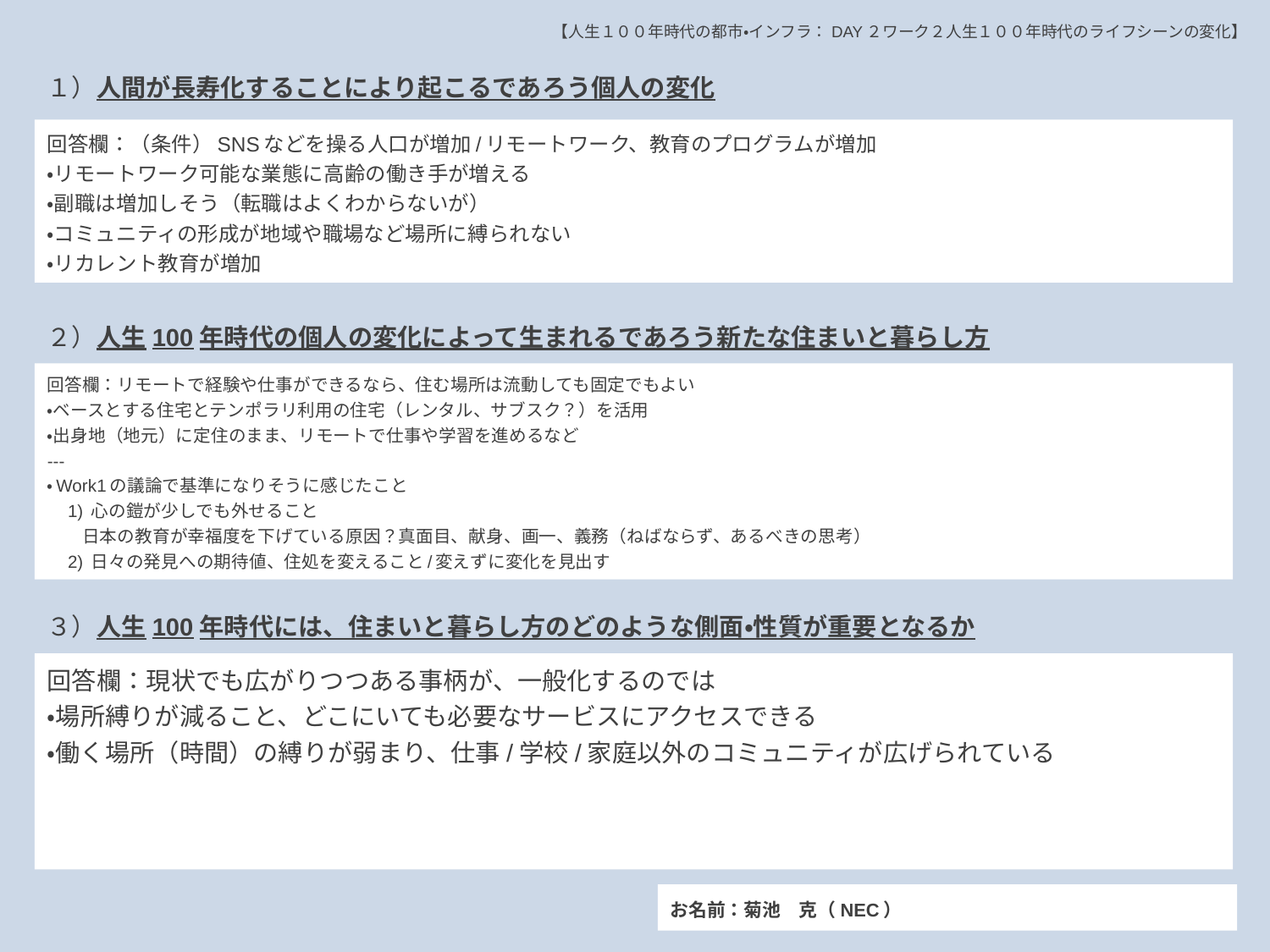

【人生１００年時代の都市・インフラ：DAY２ワーク２人生１００年時代のライフシーンの変化】
１）人間が長寿化することにより起こるであろう個人の変化
回答欄：（条件）SNSなどを操る人口が増加/リモートワーク、教育のプログラムが増加
・リモートワーク可能な業態に高齢の働き手が増える
・副職は増加しそう（転職はよくわからないが）
・コミュニティの形成が地域や職場など場所に縛られない
・リカレント教育が増加
２）人生100年時代の個人の変化によって生まれるであろう新たな住まいと暮らし方
回答欄：リモートで経験や仕事ができるなら、住む場所は流動しても固定でもよい
・ベースとする住宅とテンポラリ利用の住宅（レンタル、サブスク？）を活用
・出身地（地元）に定住のまま、リモートで仕事や学習を進めるなど
---
・Work1の議論で基準になりそうに感じたこと
　1) 心の鎧が少しでも外せること
　　日本の教育が幸福度を下げている原因？真面目、献身、画一、義務（ねばならず、あるべきの思考）
　2) 日々の発見への期待値、住処を変えること/変えずに変化を見出す
３）人生100年時代には、住まいと暮らし方のどのような側面・性質が重要となるか
回答欄：現状でも広がりつつある事柄が、一般化するのでは
・場所縛りが減ること、どこにいても必要なサービスにアクセスできる
・働く場所（時間）の縛りが弱まり、仕事/学校/家庭以外のコミュニティが広げられている
お名前：菊池　克（NEC）